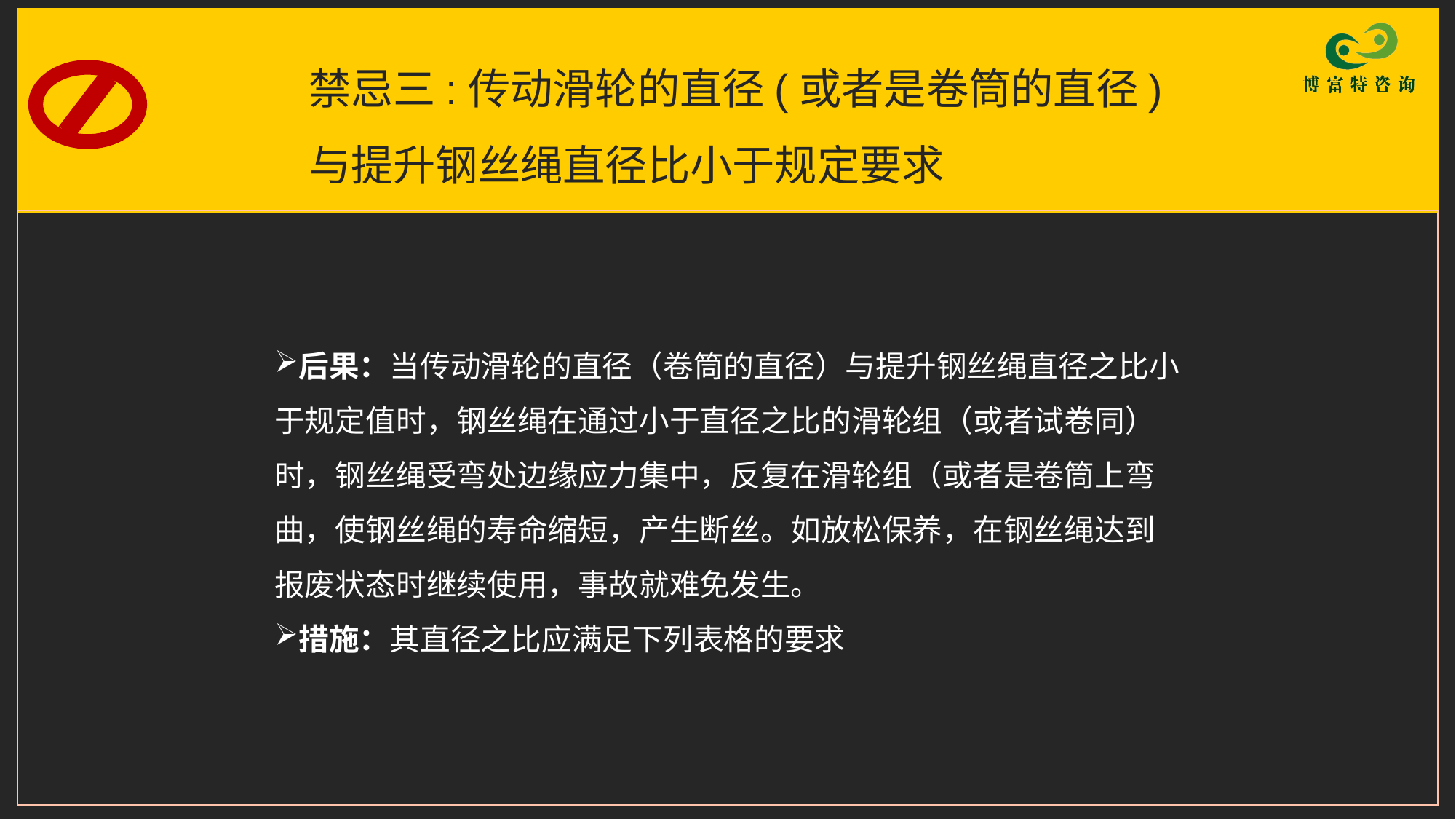

# 禁忌三:传动滑轮的直径(或者是卷筒的直径)与提升钢丝绳直径比小于规定要求
后果：当传动滑轮的直径（卷筒的直径）与提升钢丝绳直径之比小于规定值时，钢丝绳在通过小于直径之比的滑轮组（或者试卷同）时，钢丝绳受弯处边缘应力集中，反复在滑轮组（或者是卷筒上弯曲，使钢丝绳的寿命缩短，产生断丝。如放松保养，在钢丝绳达到报废状态时继续使用，事故就难免发生。
措施：其直径之比应满足下列表格的要求